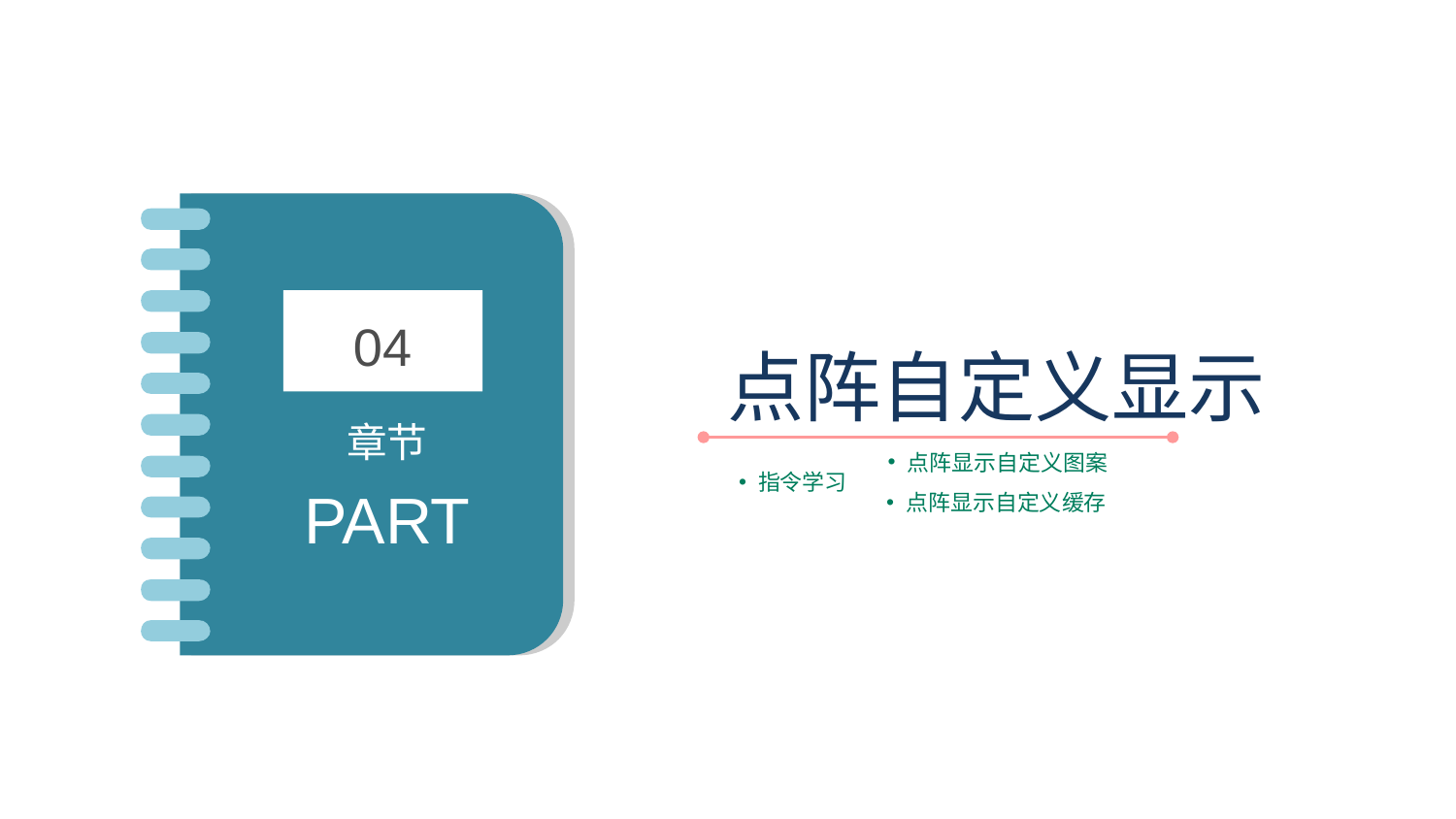

04
章节
PART
点阵自定义显示
点阵显示自定义图案
指令学习
点阵显示自定义缓存